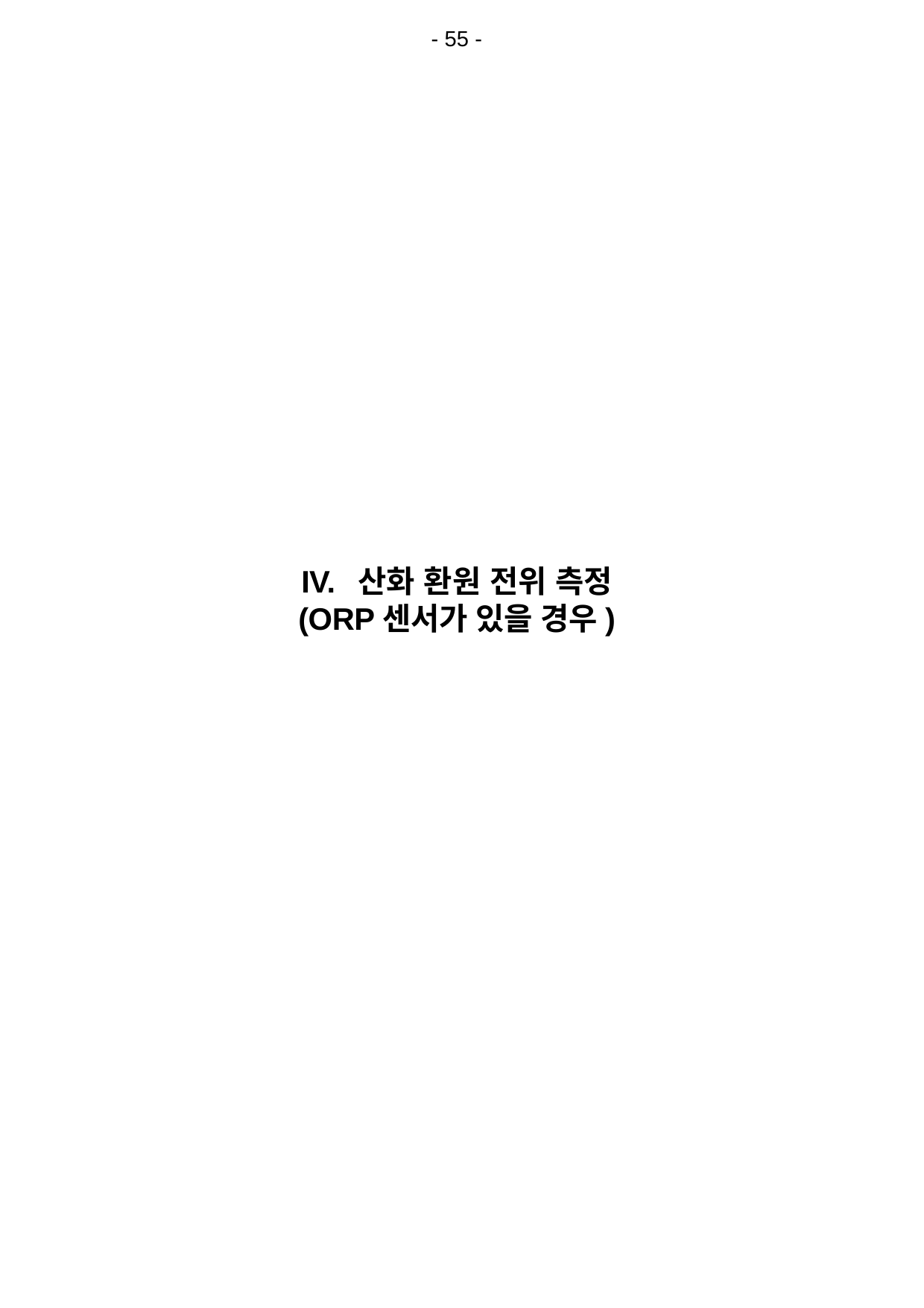

- 55 -
IV.	산화 환원 전위 측정
(ORP센서가 있을 경우)
36